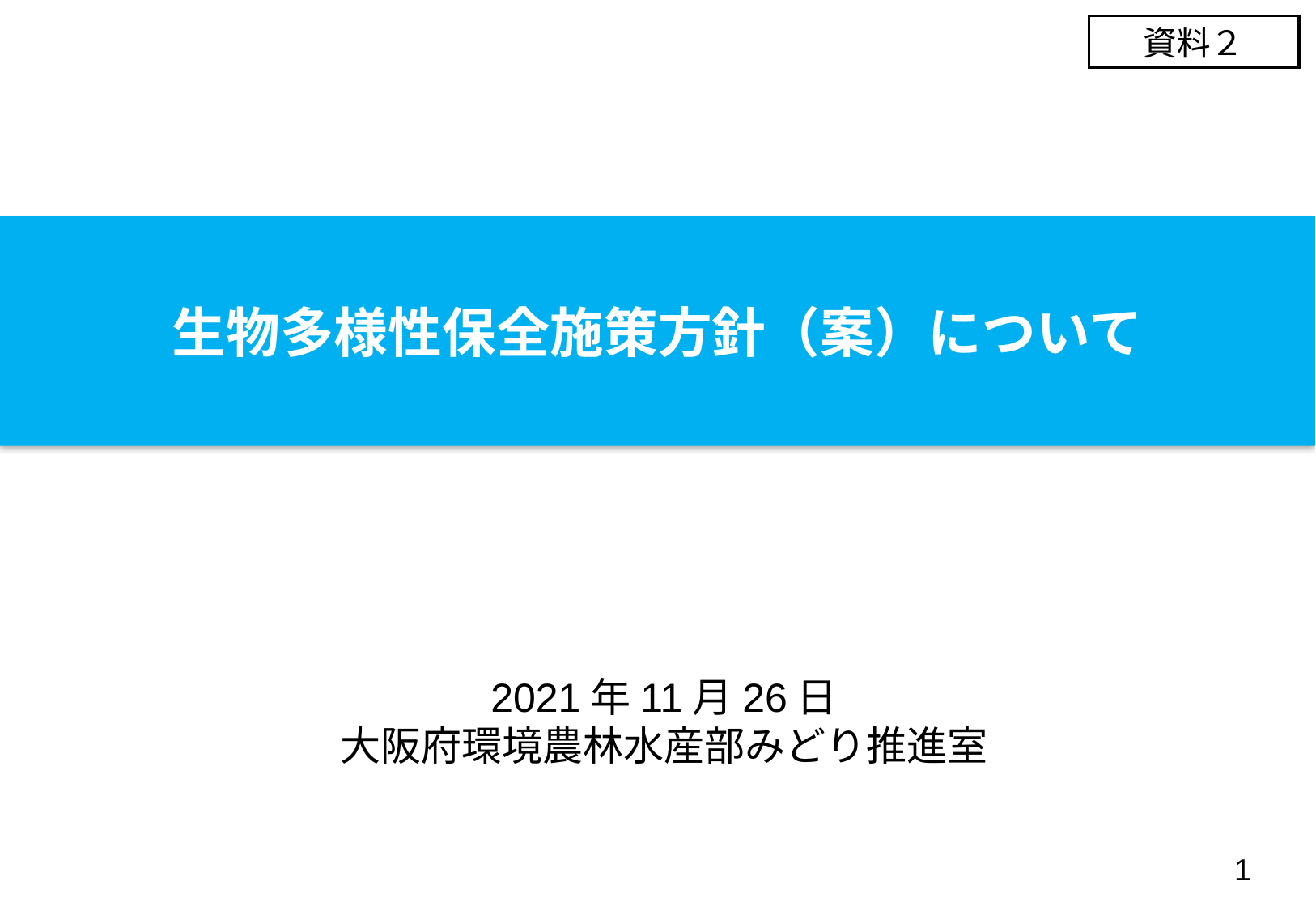

資料２
# 生物多様性保全施策方針（案）について
2021年11月26日
大阪府環境農林水産部みどり推進室

1